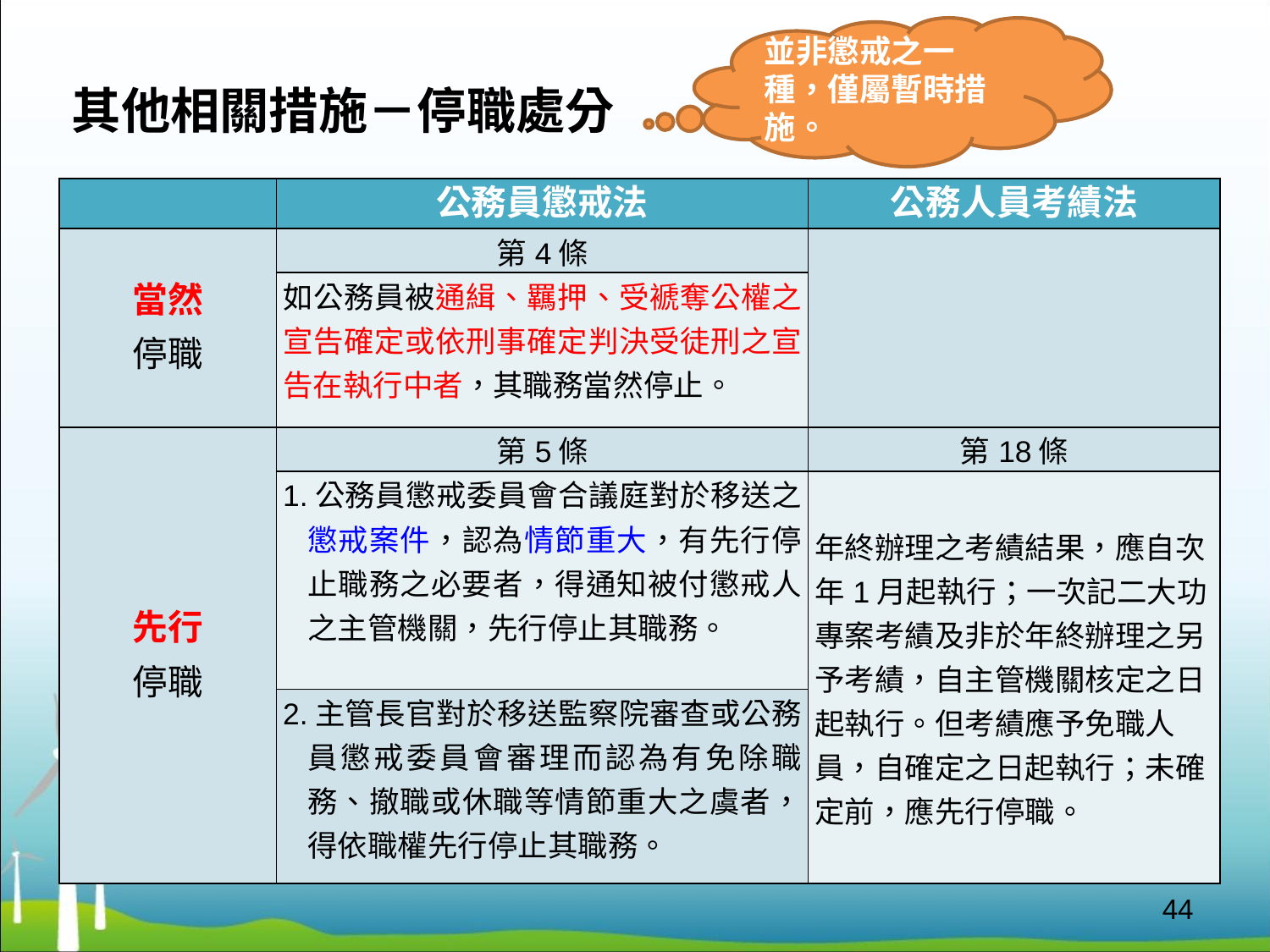

並非懲戒之一種，僅屬暫時措施。
# 其他相關措施－停職處分
|  | 公務員懲戒法 | 公務人員考績法 |
| --- | --- | --- |
| 當然 停職 | 第4條 |  |
|  | 如公務員被通緝、羈押、受褫奪公權之宣告確定或依刑事確定判決受徒刑之宣告在執行中者，其職務當然停止。 |  |
| 先行 停職 | 第5條 | 第18條 |
|  | 1.公務員懲戒委員會合議庭對於移送之懲戒案件，認為情節重大，有先行停止職務之必要者，得通知被付懲戒人之主管機關，先行停止其職務。 | 年終辦理之考績結果，應自次年1月起執行；一次記二大功專案考績及非於年終辦理之另予考績，自主管機關核定之日起執行。但考績應予免職人員，自確定之日起執行；未確定前，應先行停職。 |
|  | 2.主管長官對於移送監察院審查或公務員懲戒委員會審理而認為有免除職務、撤職或休職等情節重大之虞者，得依職權先行停止其職務。 |  |
44